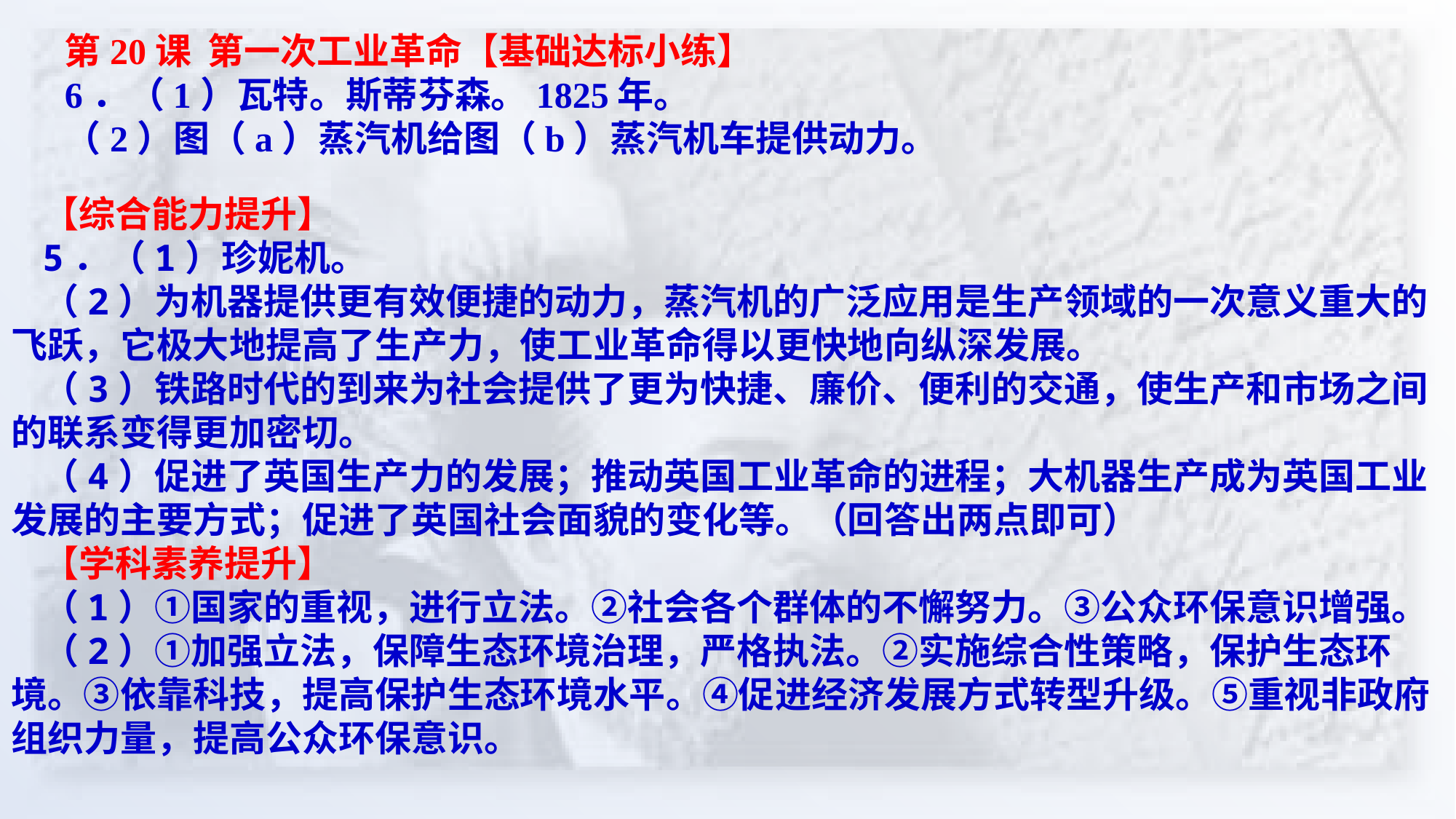

第20课  第一次工业革命【基础达标小练】
6．（1）瓦特。斯蒂芬森。1825年。
（2）图（a）蒸汽机给图（b）蒸汽机车提供动力。
【综合能力提升】
5．（1）珍妮机。
（2）为机器提供更有效便捷的动力，蒸汽机的广泛应用是生产领域的一次意义重大的飞跃，它极大地提高了生产力，使工业革命得以更快地向纵深发展。
（3）铁路时代的到来为社会提供了更为快捷、廉价、便利的交通，使生产和市场之间的联系变得更加密切。
（4）促进了英国生产力的发展；推动英国工业革命的进程；大机器生产成为英国工业发展的主要方式；促进了英国社会面貌的变化等。（回答出两点即可）
【学科素养提升】
（1）①国家的重视，进行立法。②社会各个群体的不懈努力。③公众环保意识增强。
（2）①加强立法，保障生态环境治理，严格执法。②实施综合性策略，保护生态环境。③依靠科技，提高保护生态环境水平。④促进经济发展方式转型升级。⑤重视非政府组织力量，提高公众环保意识。